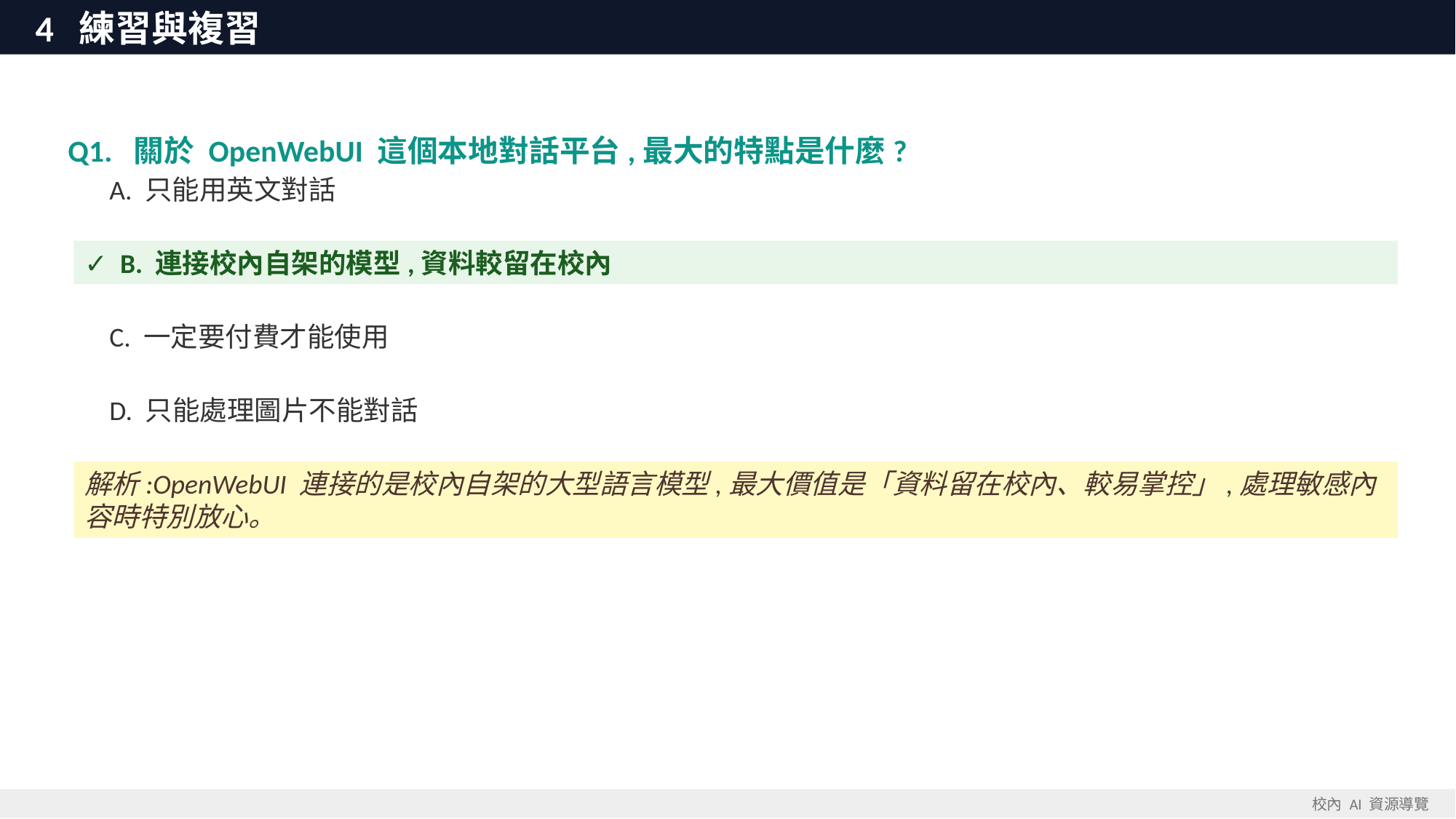

4  練習與複習
Q1.  關於 OpenWebUI 這個本地對話平台,最大的特點是什麼?
    A. 只能用英文對話
✓  B. 連接校內自架的模型,資料較留在校內
    C. 一定要付費才能使用
    D. 只能處理圖片不能對話
解析:OpenWebUI 連接的是校內自架的大型語言模型,最大價值是「資料留在校內、較易掌控」,處理敏感內容時特別放心。
校內 AI 資源導覽